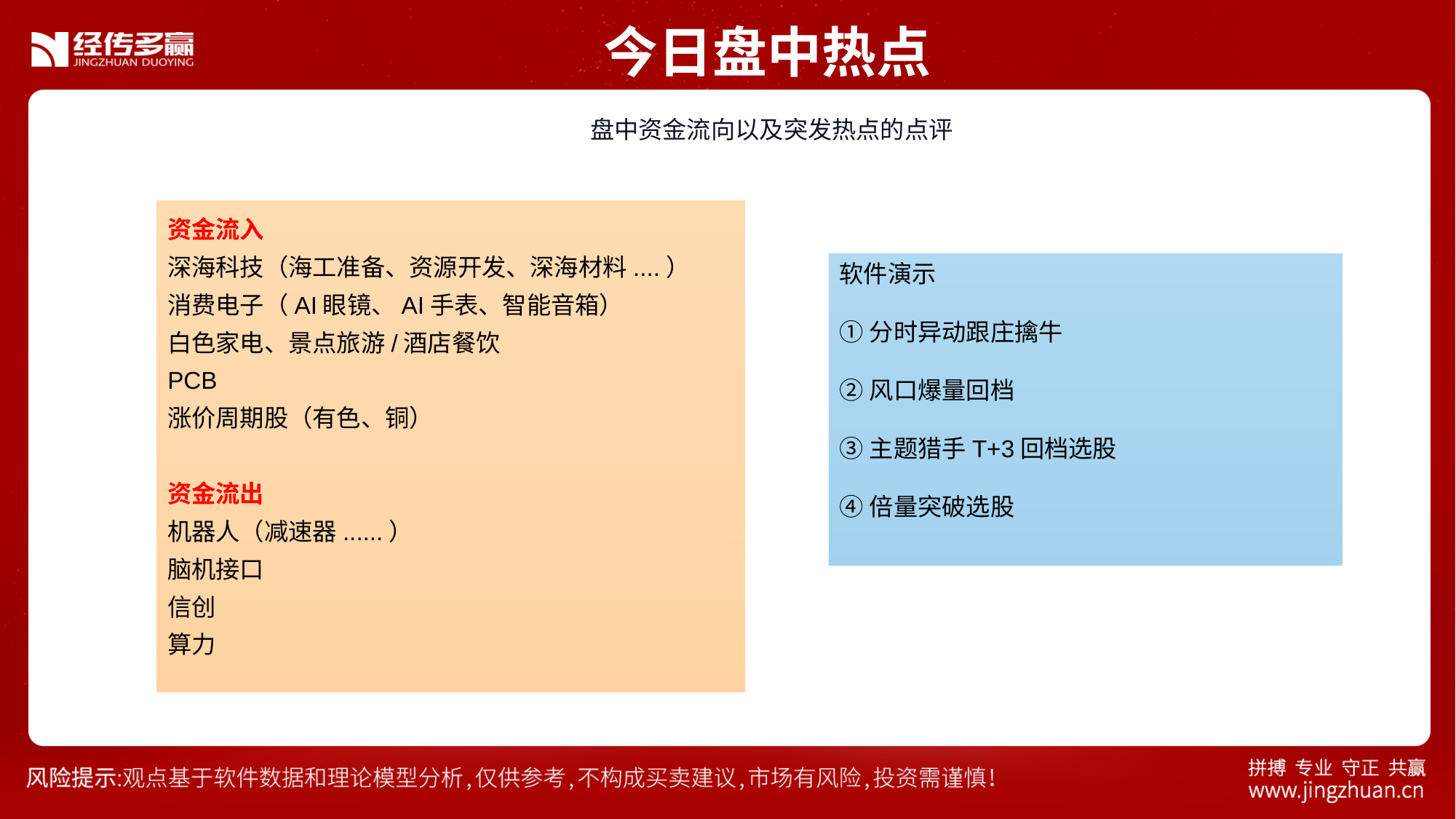

今日盘中热点
          盘中资金流向以及突发热点的点评
资金流入
深海科技（海工准备、资源开发、深海材料....）
消费电子（AI眼镜、AI手表、智能音箱）
白色家电、景点旅游/酒店餐饮
PCB
涨价周期股（有色、铜）

资金流出
机器人（减速器......）
脑机接口
信创
算力

软件演示

①分时异动跟庄擒牛

②风口爆量回档

③主题猎手T+3回档选股

④倍量突破选股